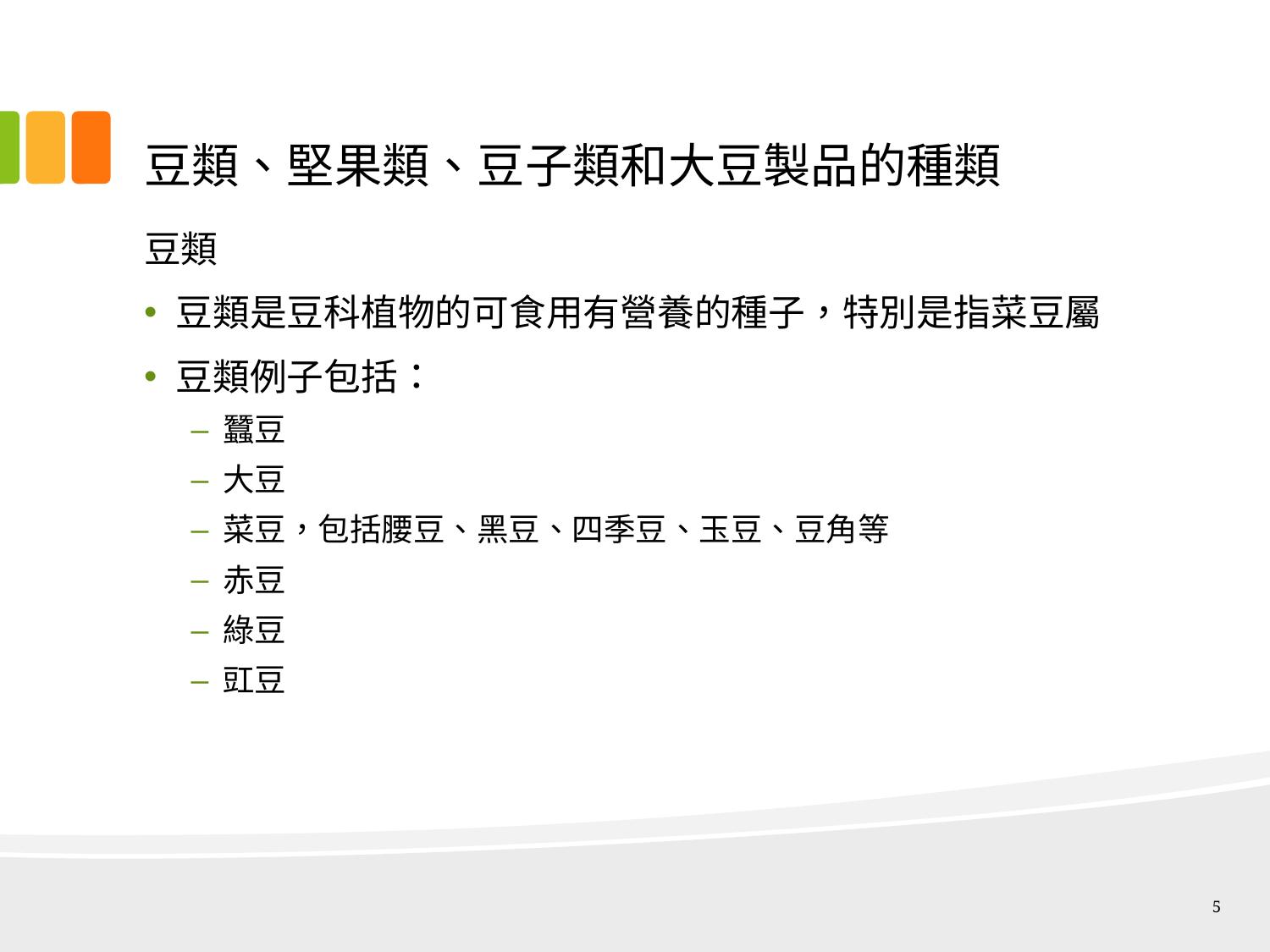

# 豆類、堅果類、豆子類和大豆製品的種類
豆類
豆類是豆科植物的可食用有營養的種子，特別是指菜豆屬
豆類例子包括：
蠶豆
大豆
菜豆，包括腰豆、黑豆、四季豆、玉豆、豆角等
赤豆
綠豆
豇豆
5